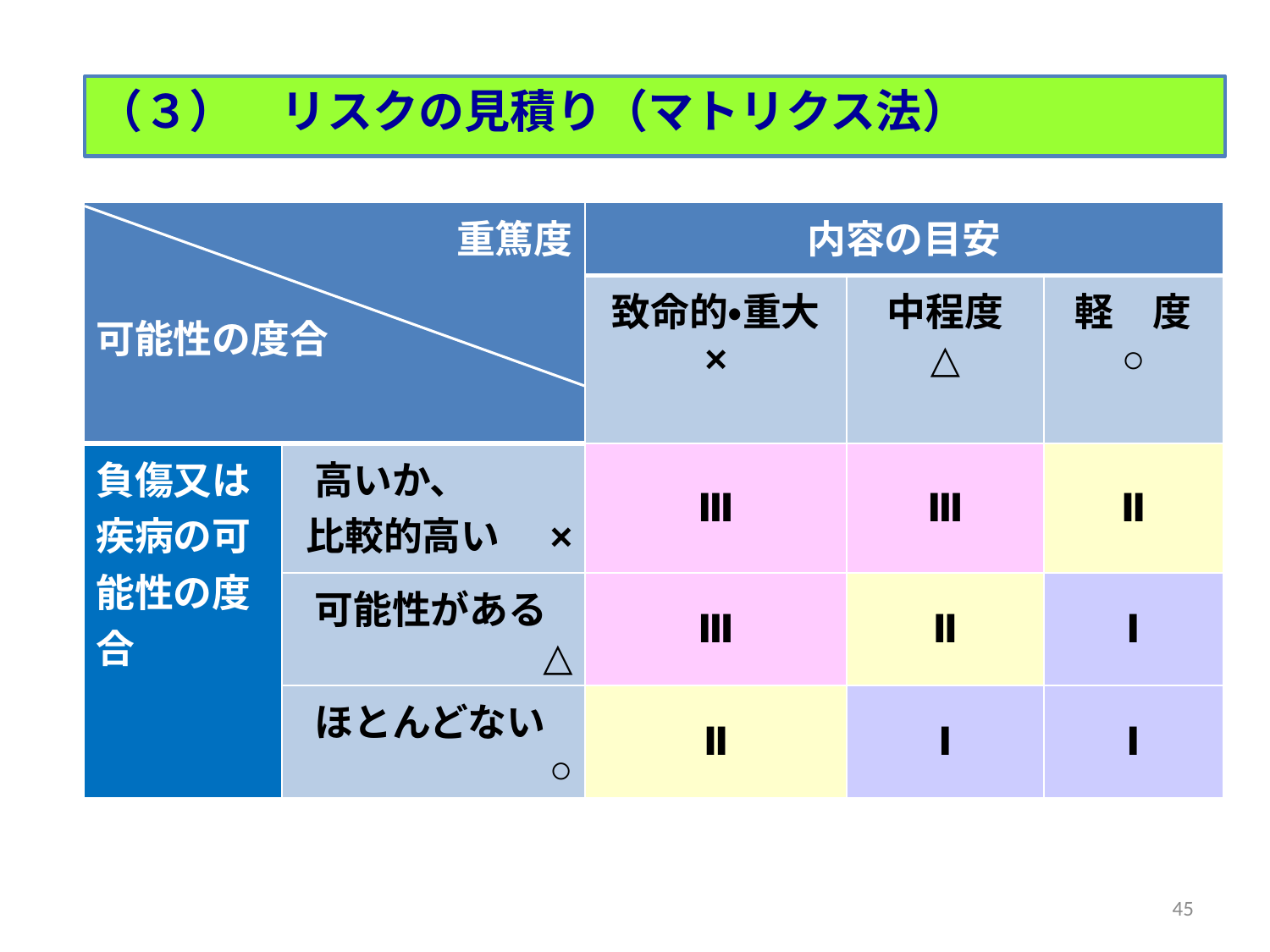

（３）　リスクの見積り（マトリクス法）
| 重篤度 可能性の度合 |  | 内容の目安 |  |  |
| --- | --- | --- | --- | --- |
|  |  | 致命的・重大 × | 中程度 △ | 軽　度 ○ |
| 負傷又は疾病の可能性の度合 | 高いか、 比較的高い　× | Ⅲ | Ⅲ | Ⅱ |
|  | 可能性がある △ | Ⅲ | Ⅱ | Ⅰ |
|  | ほとんどない ○ | Ⅱ | Ⅰ | Ⅰ |
45